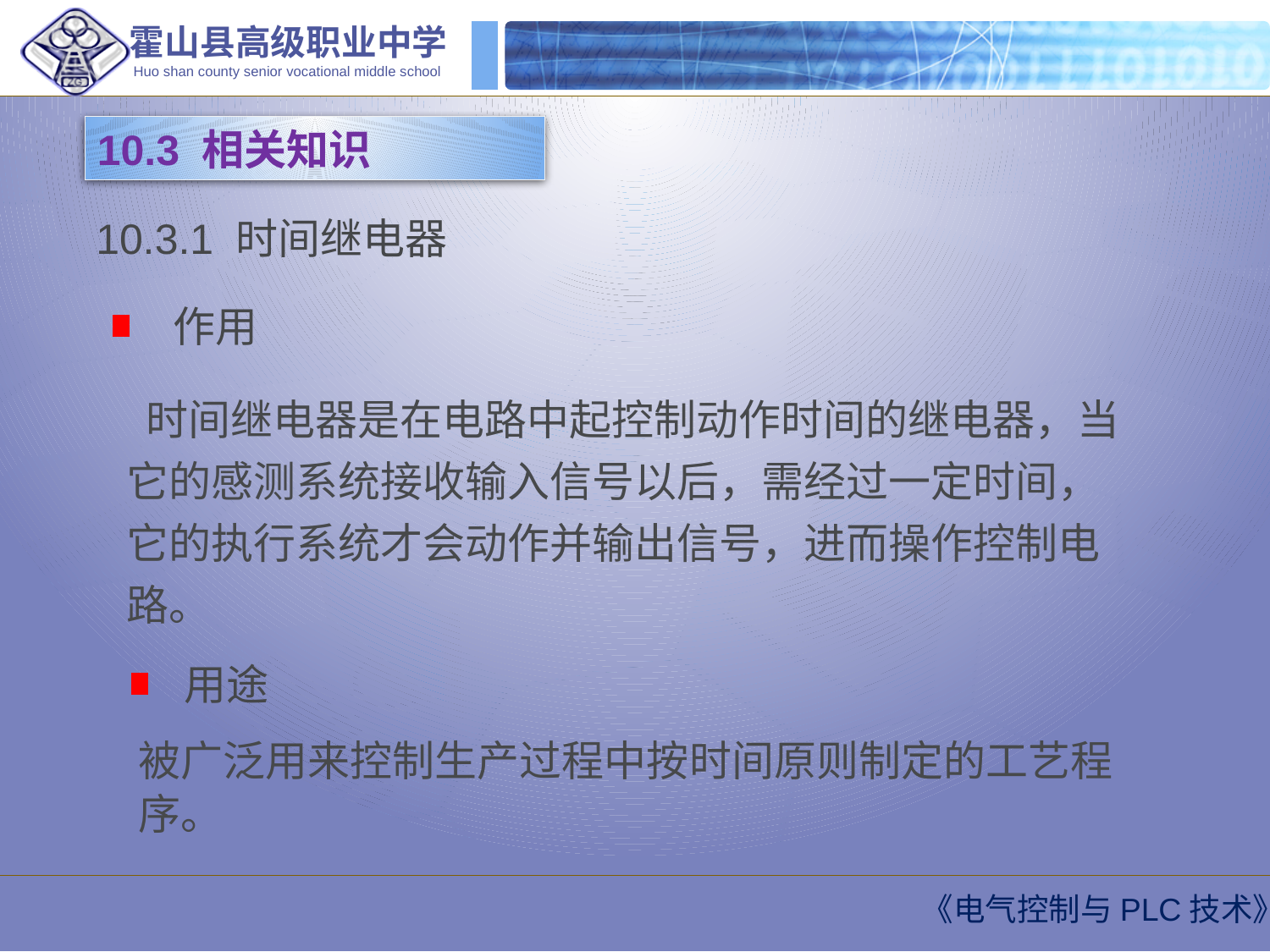

10.3 相关知识
10.3.1 时间继电器
作用

 时间继电器是在电路中起控制动作时间的继电器，当它的感测系统接收输入信号以后，需经过一定时间，它的执行系统才会动作并输出信号，进而操作控制电路。
用途

被广泛用来控制生产过程中按时间原则制定的工艺程序。